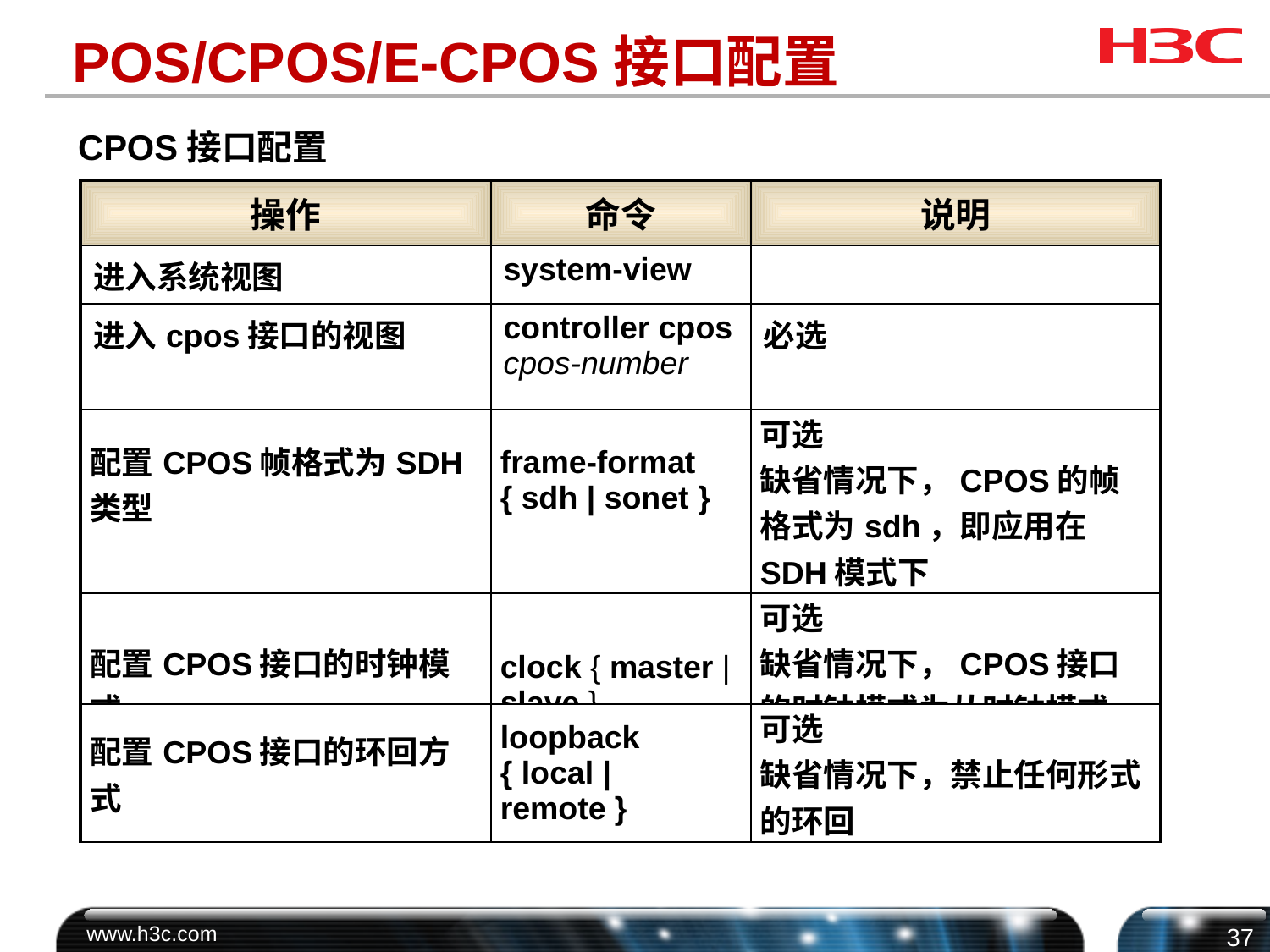

# POS/CPOS/E-CPOS接口配置
CPOS接口配置
| 操作 | 命令 | 说明 |
| --- | --- | --- |
| 进入系统视图 | system-view |  |
| 进入cpos接口的视图 | controller cpos cpos-number | 必选 |
| 配置CPOS帧格式为SDH类型 | frame-format { sdh | sonet } | 可选 缺省情况下，CPOS的帧格式为sdh，即应用在SDH模式下 |
| 配置CPOS接口的时钟模式 | clock { master | slave } | 可选 缺省情况下，CPOS接口的时钟模式为从时钟模式（slave） |
| 配置CPOS接口的环回方式 | loopback { local | remote } | 可选 缺省情况下，禁止任何形式的环回 |
| --- | --- | --- |